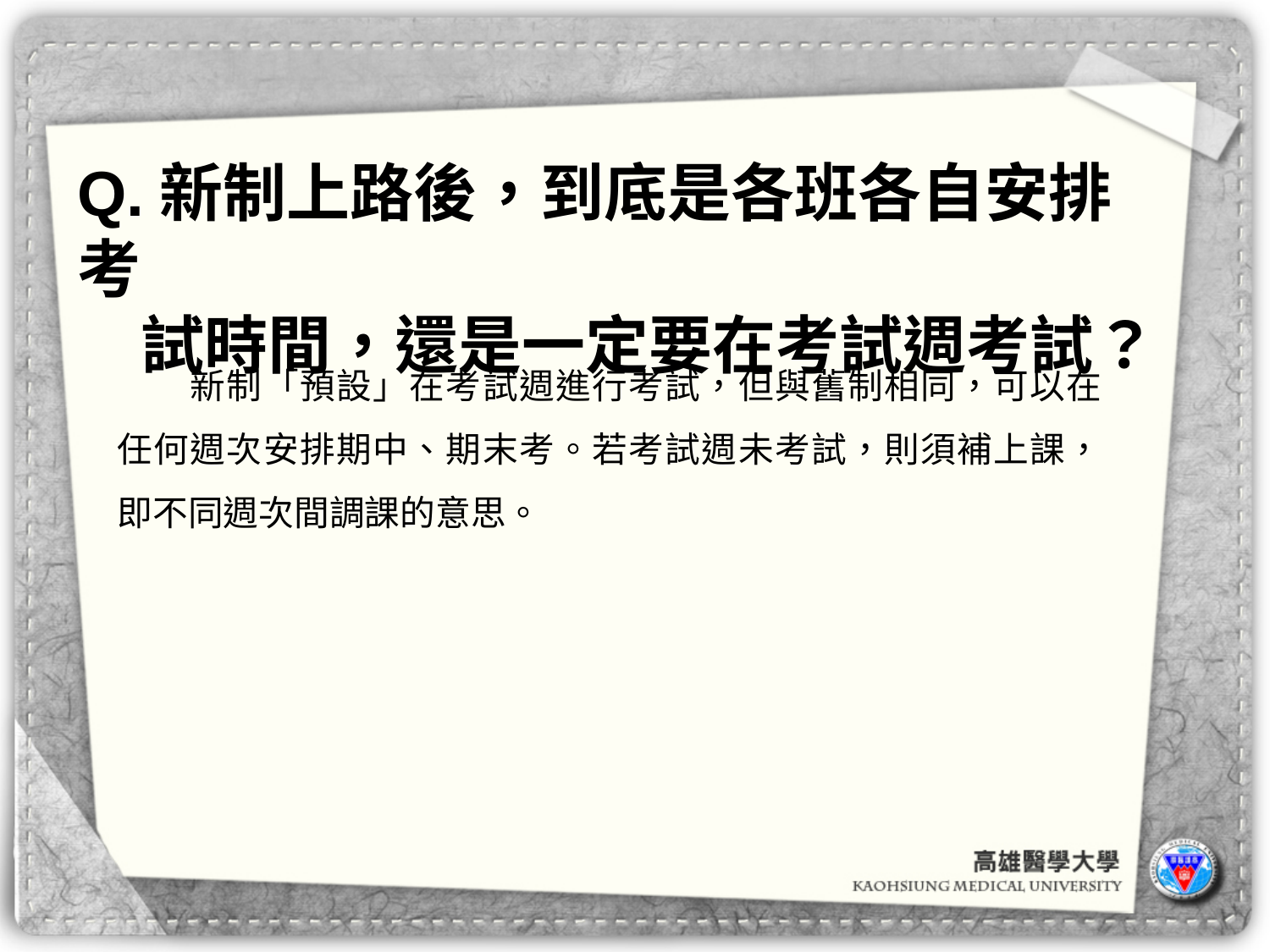

# Q.新制上路後，到底是各班各自安排考 　試時間，還是一定要在考試週考試？
　　新制「預設」在考試週進行考試，但與舊制相同，可以在任何週次安排期中、期末考。若考試週未考試，則須補上課，即不同週次間調課的意思。